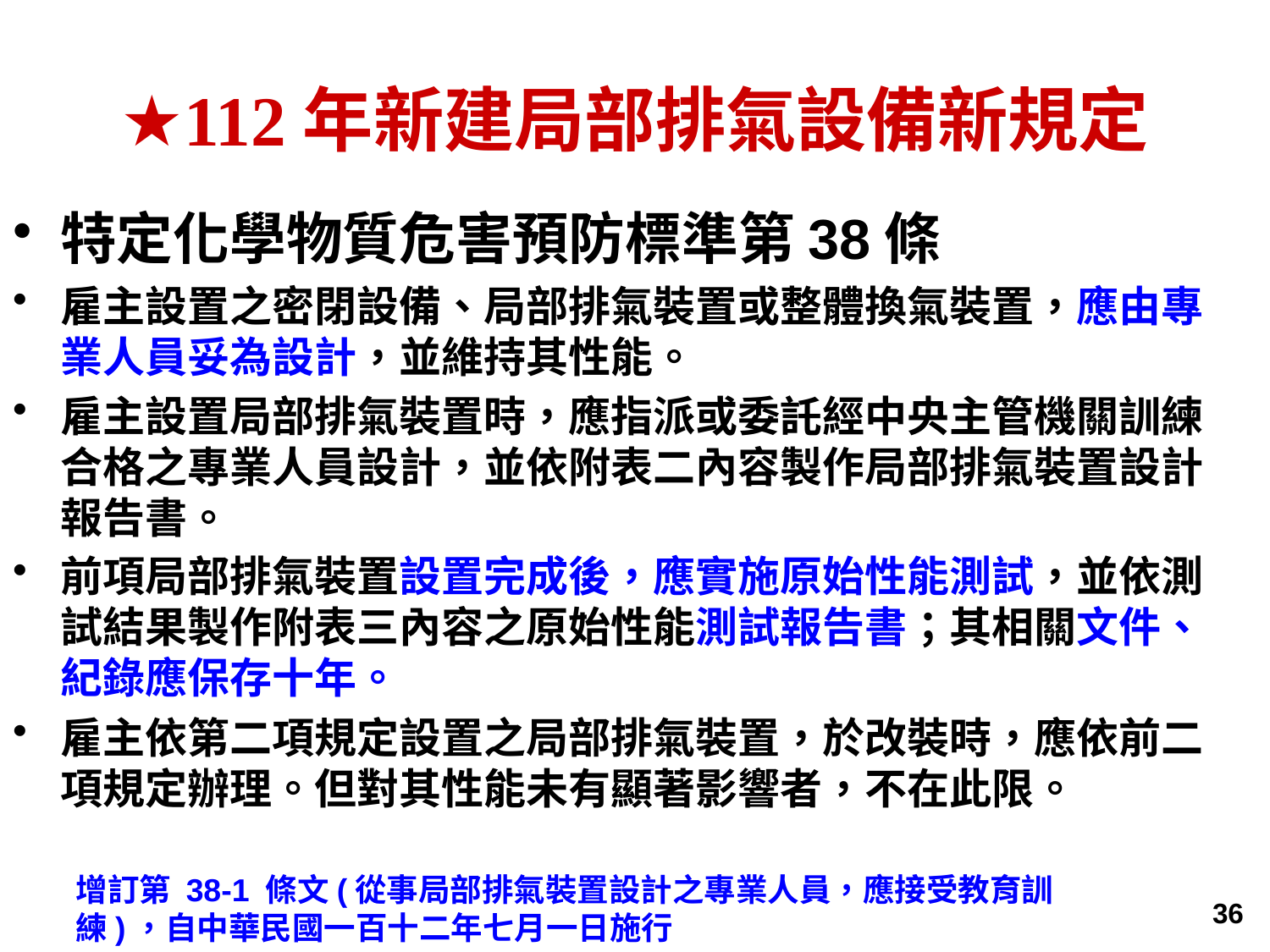

# ★112年新建局部排氣設備新規定
特定化學物質危害預防標準第38條
雇主設置之密閉設備、局部排氣裝置或整體換氣裝置，應由專業人員妥為設計，並維持其性能。
雇主設置局部排氣裝置時，應指派或委託經中央主管機關訓練合格之專業人員設計，並依附表二內容製作局部排氣裝置設計報告書。
前項局部排氣裝置設置完成後，應實施原始性能測試，並依測試結果製作附表三內容之原始性能測試報告書；其相關文件、紀錄應保存十年。
雇主依第二項規定設置之局部排氣裝置，於改裝時，應依前二項規定辦理。但對其性能未有顯著影響者，不在此限。
增訂第 38-1 條文(從事局部排氣裝置設計之專業人員，應接受教育訓練)，自中華民國一百十二年七月一日施行
36